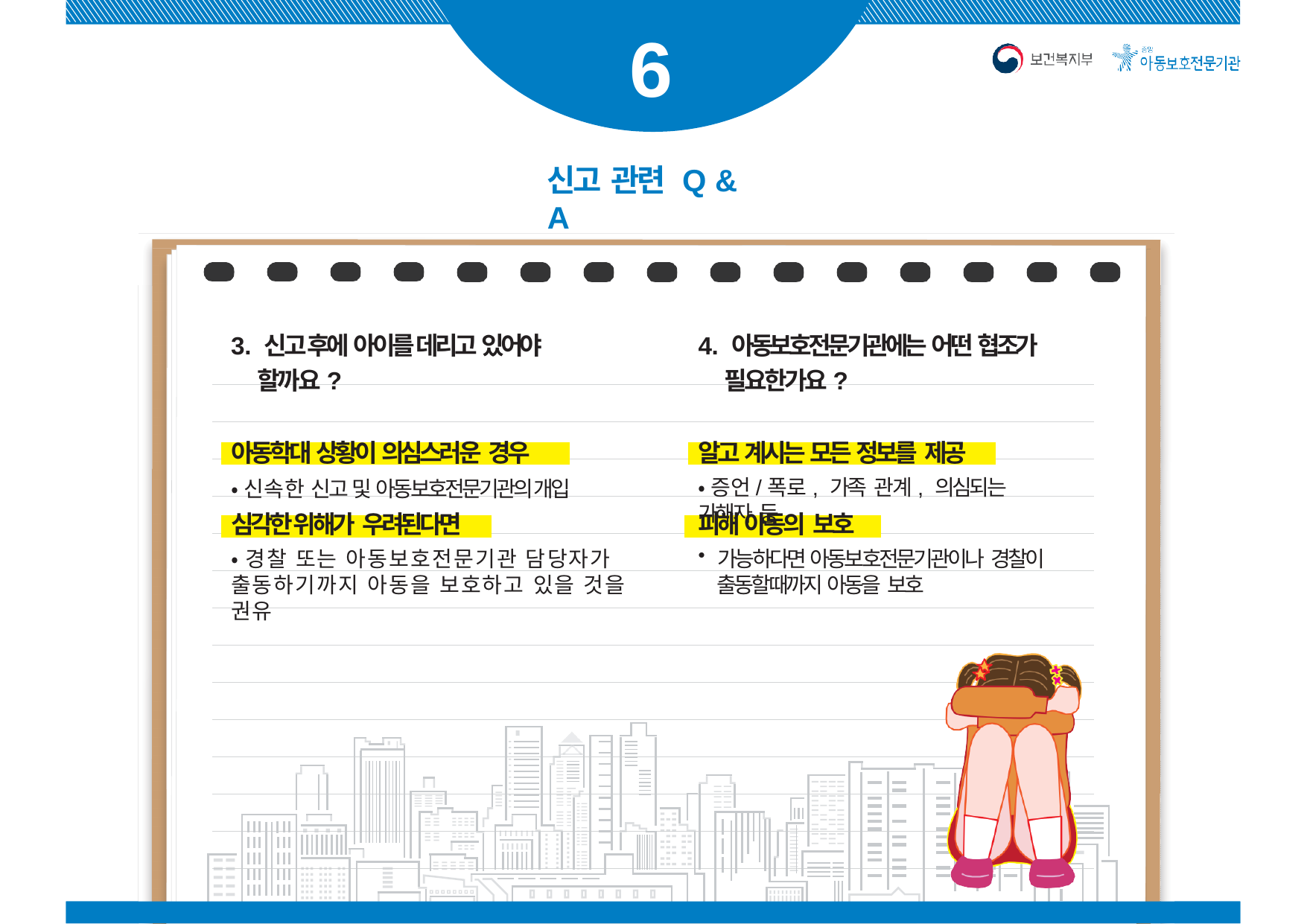

# 6

신고 관련 Q & A

3. 신고 후에 아이를 데리고 있어야  할까요?
4. 아동보호전문기관에는 어떤 협조가  필요한가요?

아동학대 상황이 의심스러운 경우
알고 계시는 모든 정보를 제공

•증언/폭로, 가족 관계, 의심되는 가해자 등
•신속한 신고 및 아동보호전문기관의 개입

심각한 위해가 우려된다면
피해 아동의 보호

•경찰 또는 아동보호전문기관 담당자가 출동하기까지 아동을 보호하고 있을 것을 권유
가능하다면 아동보호전문기관이나 경찰이
출동할때까지 아동을 보호